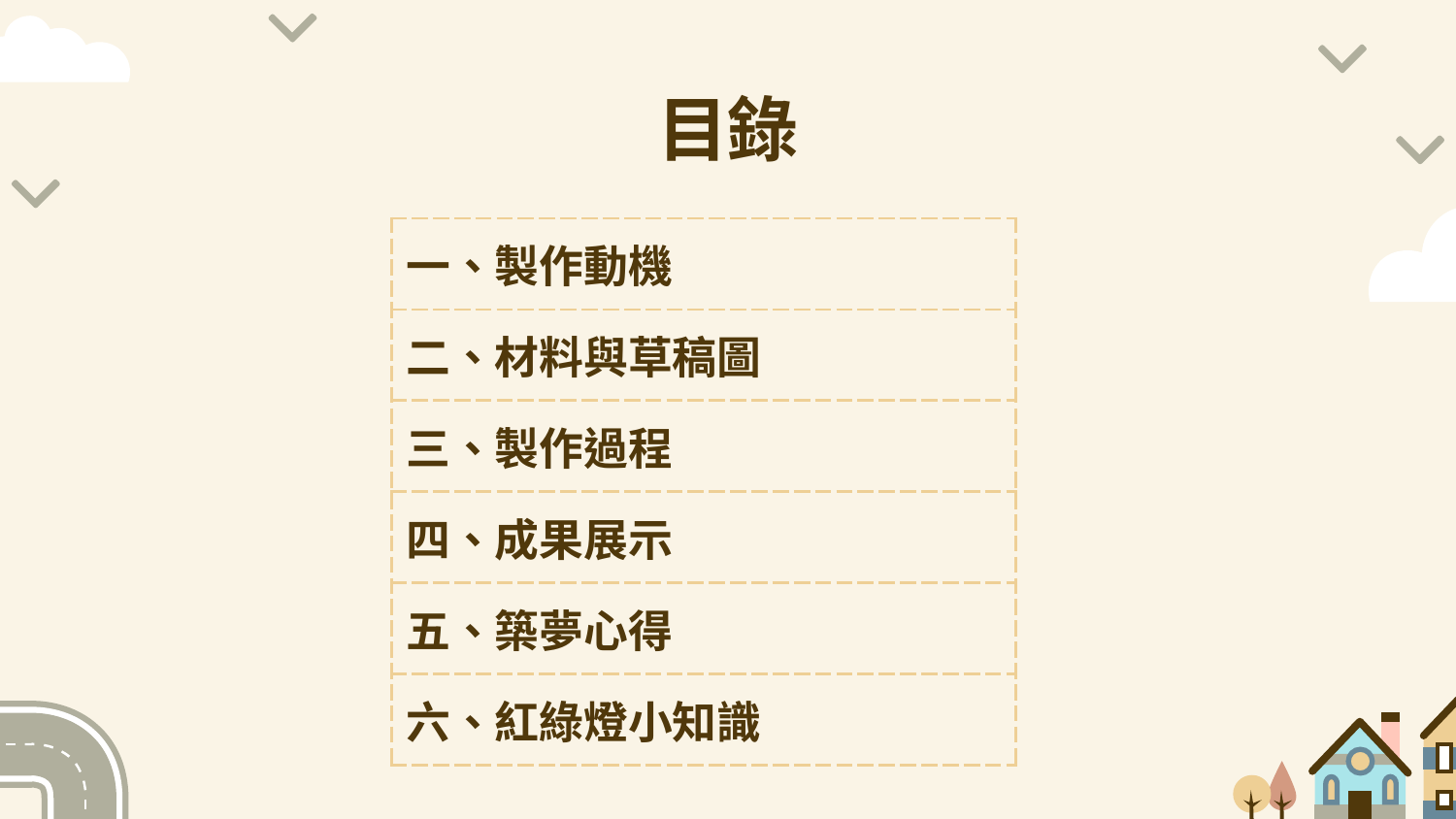

# 目錄
| 一、製作動機 |
| --- |
| 二、材料與草稿圖 |
| 三、製作過程 |
| 四、成果展示 |
| 五、築夢心得 |
| 六、紅綠燈小知識 |